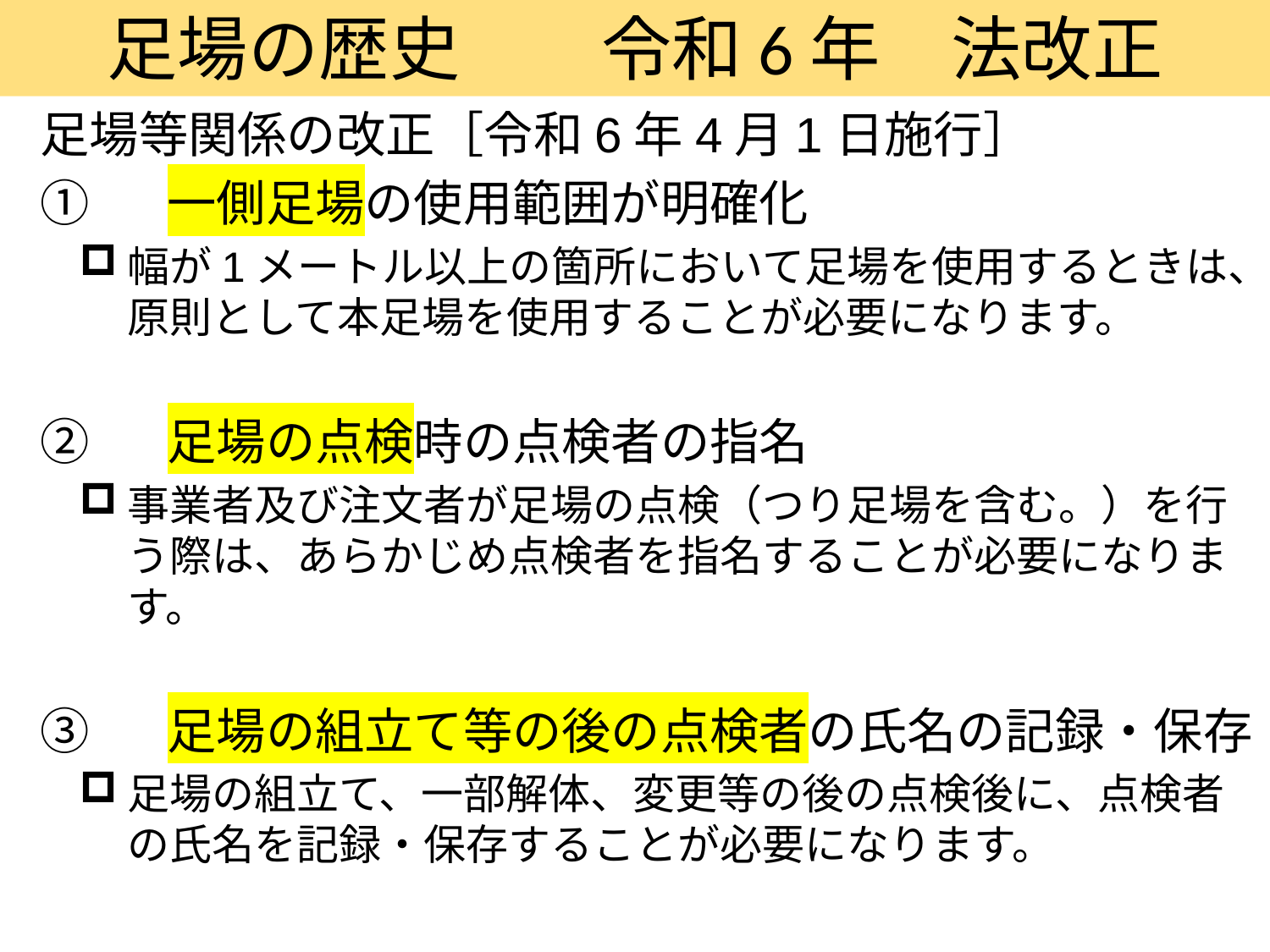

# 足場の歴史　　令和6年　法改正
足場等関係の改正［令和6年4月1日施行］
①	一側足場の使用範囲が明確化
幅が1メートル以上の箇所において足場を使用するときは、原則として本足場を使用することが必要になります。

②	足場の点検時の点検者の指名
事業者及び注文者が足場の点検（つり足場を含む。）を行う際は、あらかじめ点検者を指名することが必要になります。

③	足場の組立て等の後の点検者の氏名の記録・保存
足場の組立て、一部解体、変更等の後の点検後に、点検者の氏名を記録・保存することが必要になります。